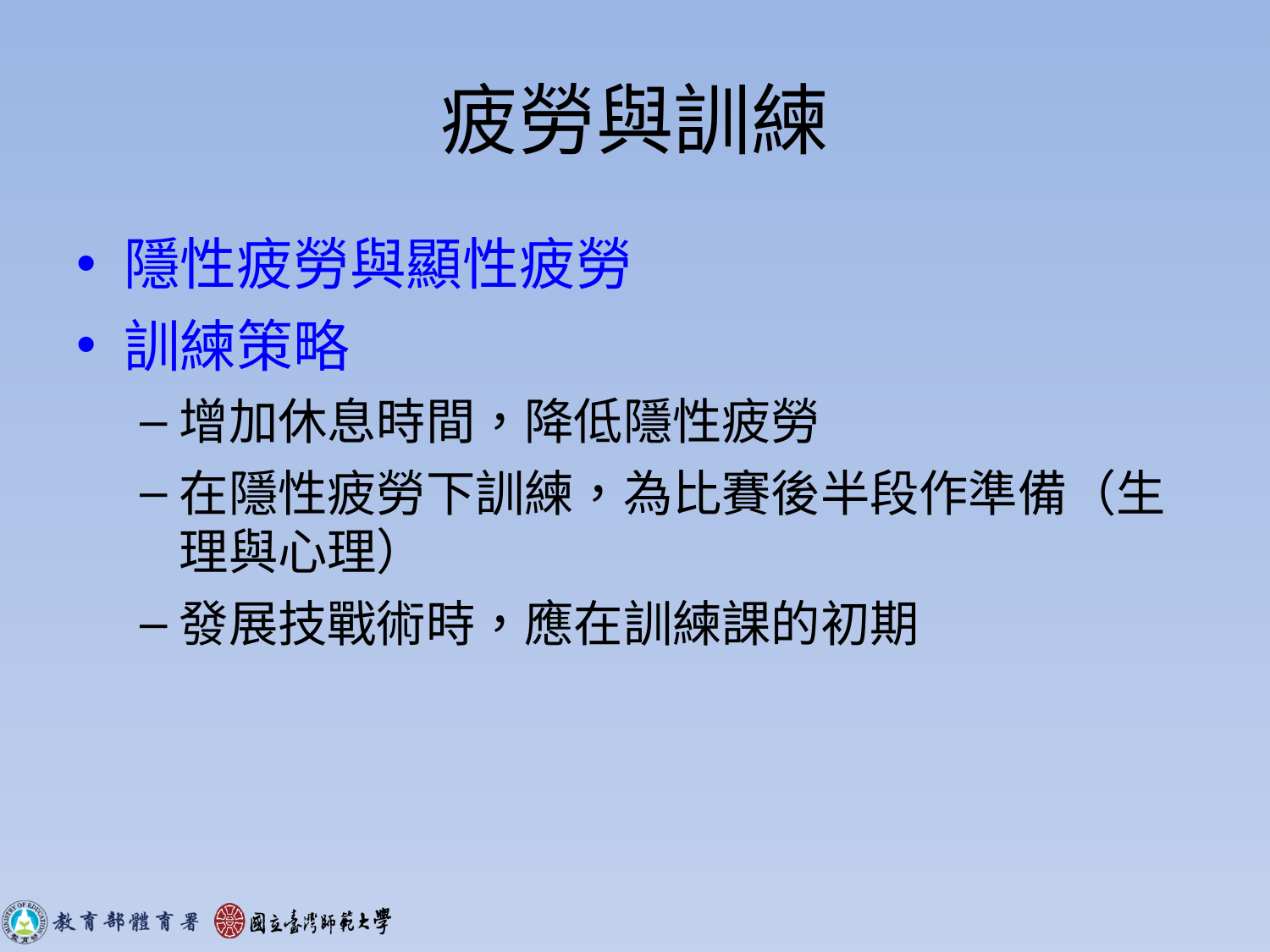

# 疲勞與訓練
隱性疲勞與顯性疲勞
訓練策略
增加休息時間，降低隱性疲勞
在隱性疲勞下訓練，為比賽後半段作準備（生理與心理）
發展技戰術時，應在訓練課的初期